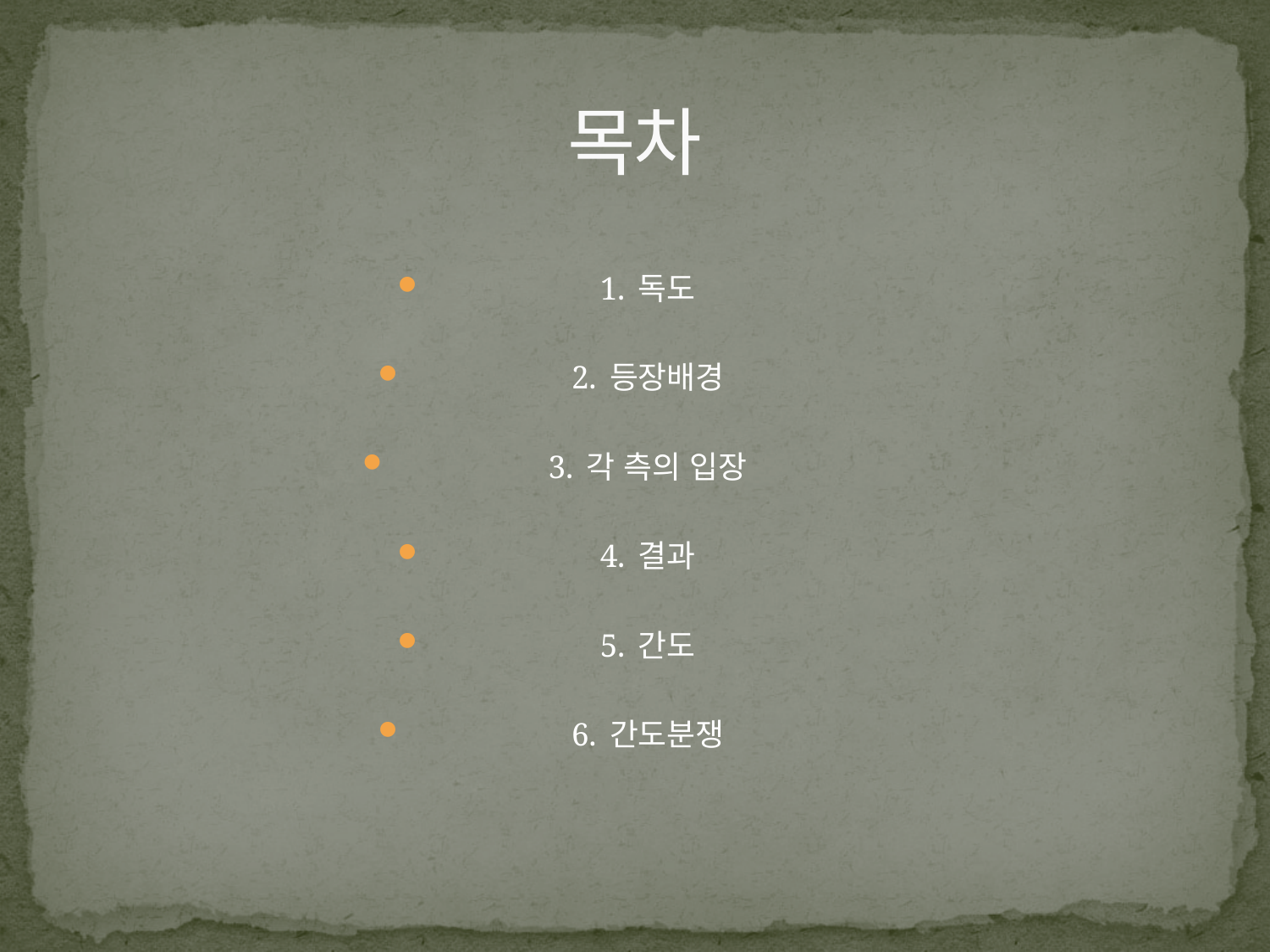

# 목차

1. 독도

2. 등장배경

3. 각 측의 입장

4. 결과

5. 간도

6. 간도분쟁